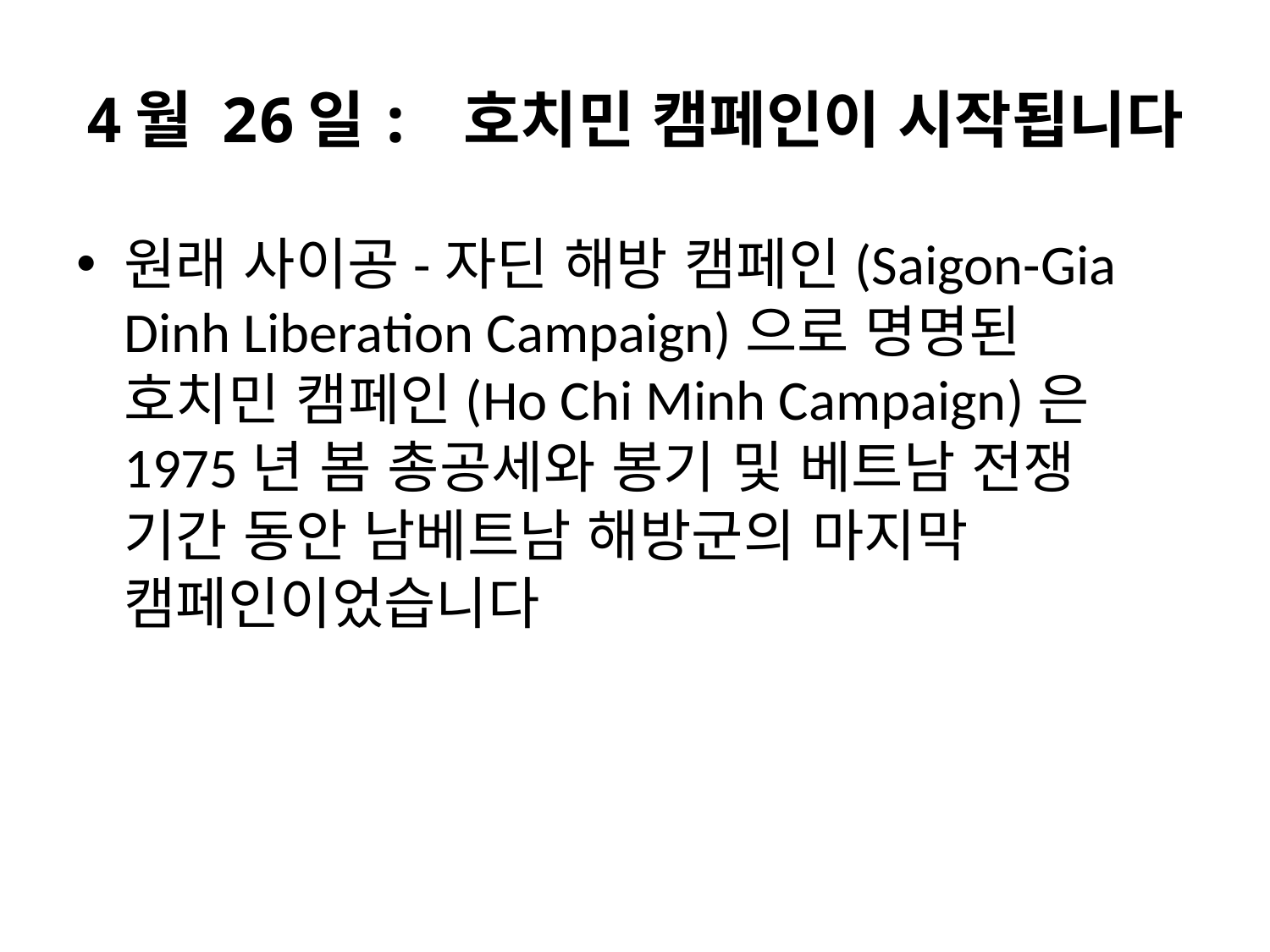

# 4월 26일: 호치민 캠페인이 시작됩니다
원래 사이공-자딘 해방 캠페인(Saigon-Gia Dinh Liberation Campaign)으로 명명된 호치민 캠페인(Ho Chi Minh Campaign)은 1975년 봄 총공세와 봉기 및 베트남 전쟁 기간 동안 남베트남 해방군의 마지막 캠페인이었습니다